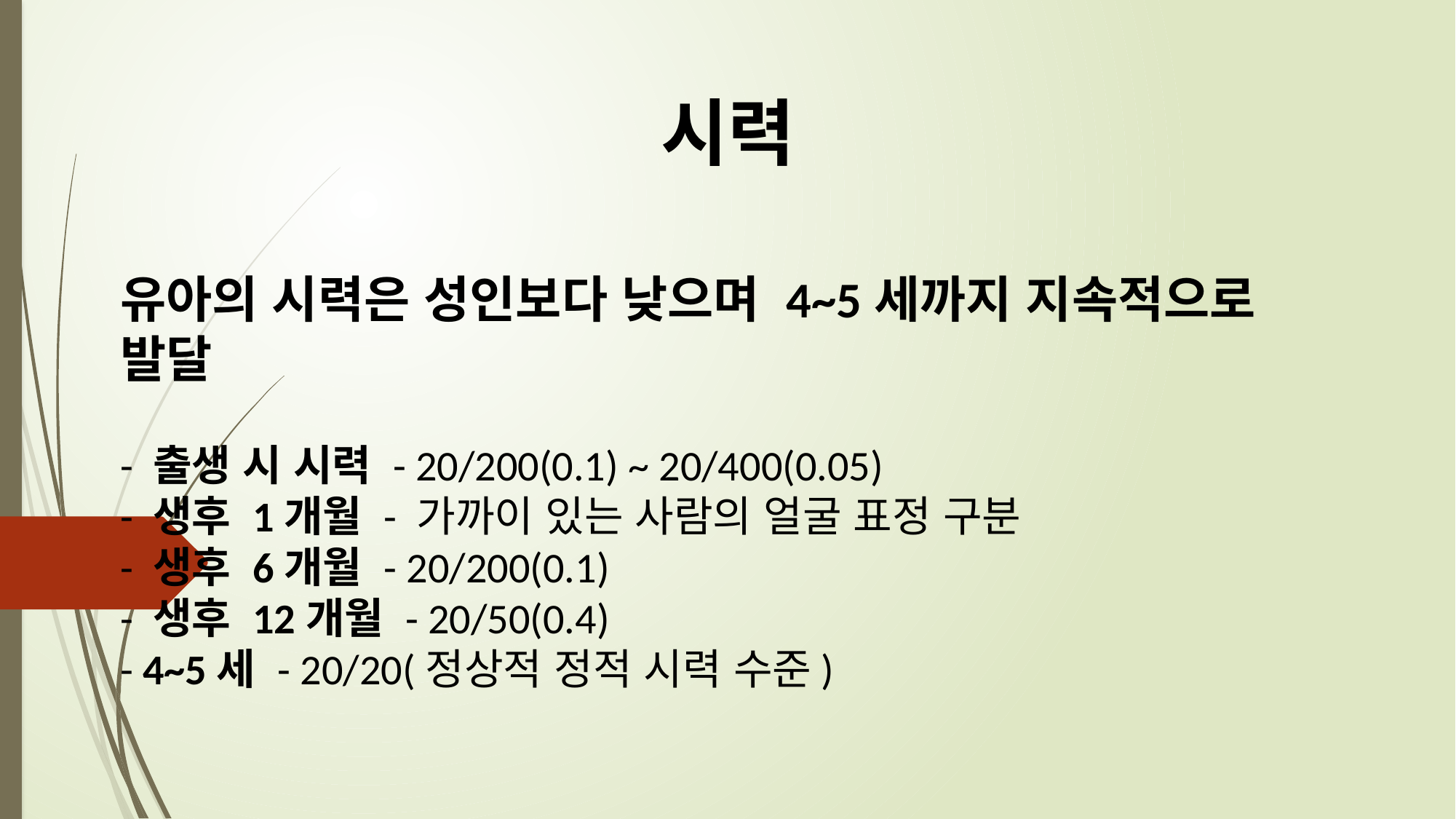

시력
# 유아의 시력은 성인보다 낮으며 4~5세까지 지속적으로 발달 - 출생 시 시력 - 20/200(0.1) ~ 20/400(0.05) - 생후 1개월 - 가까이 있는 사람의 얼굴 표정 구분 - 생후 6개월 - 20/200(0.1) - 생후 12개월 - 20/50(0.4) - 4~5세 - 20/20(정상적 정적 시력 수준)